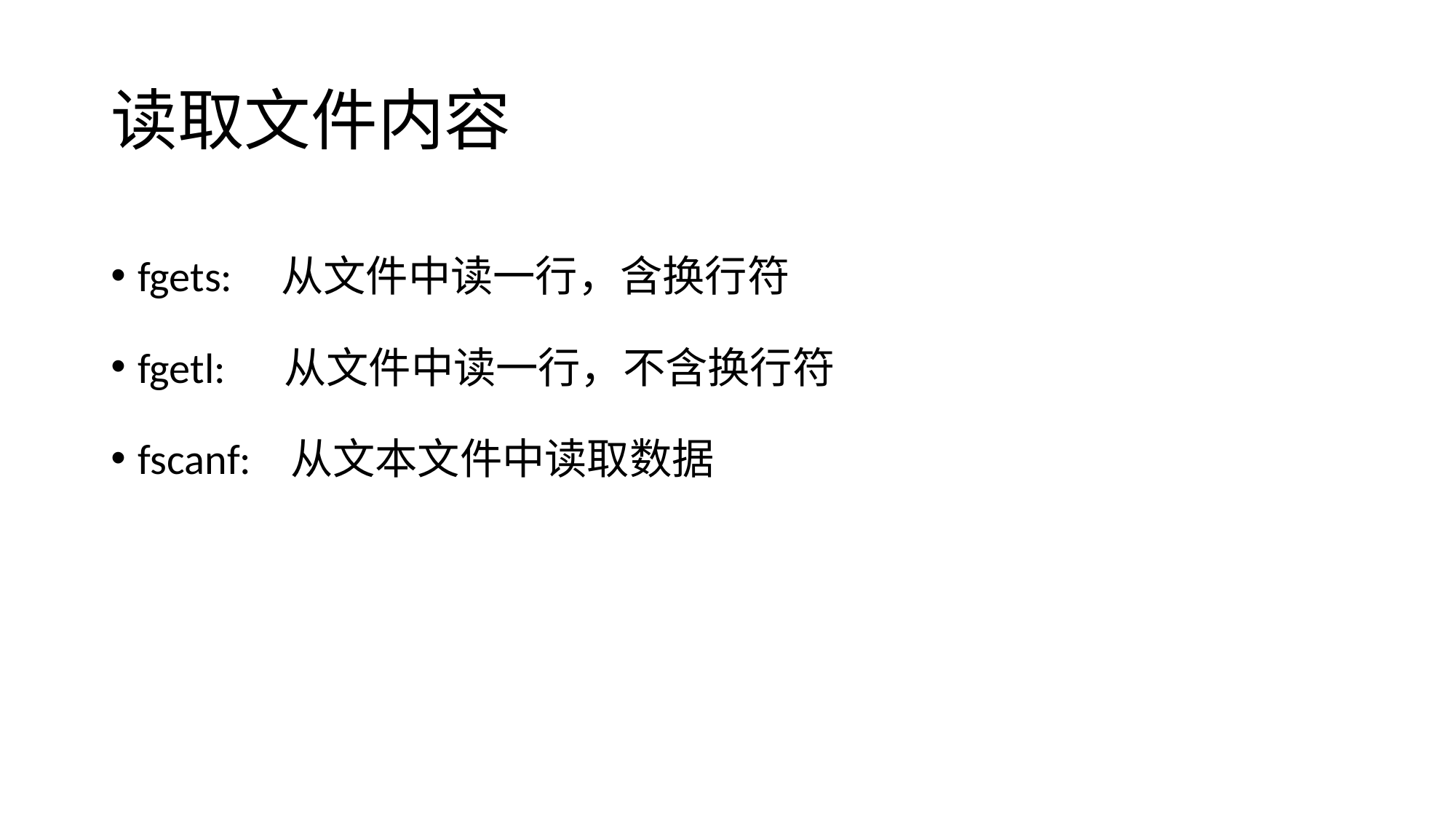

# 读取文件内容
fgets:    从文件中读一行，含换行符
fgetl:     从文件中读一行，不含换行符
fscanf:   从文本文件中读取数据